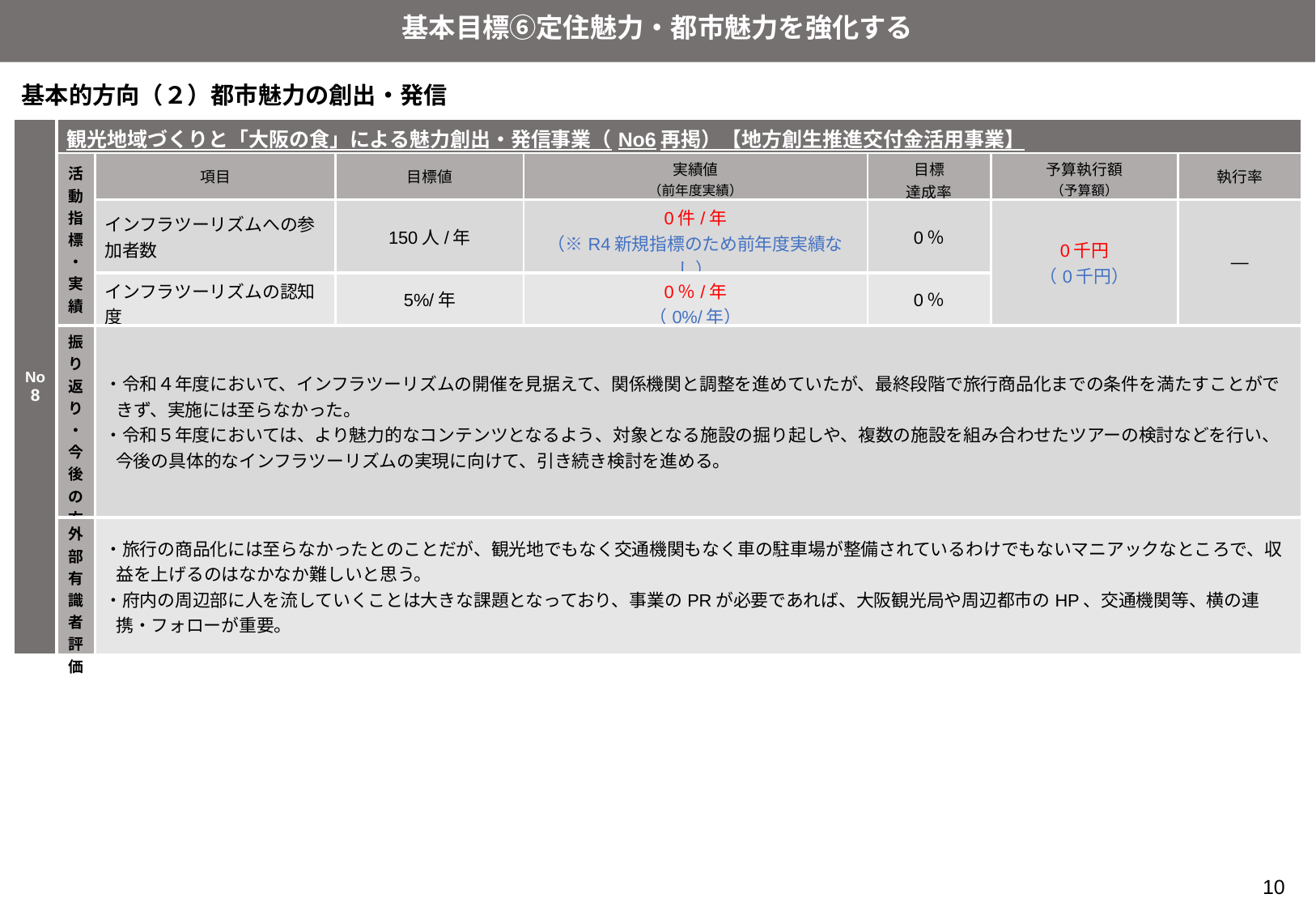

基本目標⑥定住魅力・都市魅力を強化する
基本的方向（２）都市魅力の創出・発信
| No8 | 観光地域づくりと「大阪の食」による魅力創出・発信事業（No6再掲）【地方創生推進交付金活用事業】 |  |  |  |  |  |  |
| --- | --- | --- | --- | --- | --- | --- | --- |
|  | 活動指標・実績 | 項目 | 目標値 | 実績値 （前年度実績） | 目標 達成率 | 予算執行額 （予算額） | 執行率 |
|  |  | インフラツーリズムへの参加者数 | 150人/年 | 0件/年 （※R4新規指標のため前年度実績なし） | 0％ | 0千円 （0千円） | ― |
|  |  | インフラツーリズムの認知度 | 5%/年 | 0％/年 （0%/年） | 0％ |  |  |
|  | 振り返り・今後の方針 | ・令和４年度において、インフラツーリズムの開催を見据えて、関係機関と調整を進めていたが、最終段階で旅行商品化までの条件を満たすことができず、実施には至らなかった。 ・令和５年度においては、より魅力的なコンテンツとなるよう、対象となる施設の掘り起しや、複数の施設を組み合わせたツアーの検討などを行い、今後の具体的なインフラツーリズムの実現に向けて、引き続き検討を進める。 |  |  |  |  |  |
|  | 外部有識者評価 | ・旅行の商品化には至らなかったとのことだが、観光地でもなく交通機関もなく車の駐車場が整備されているわけでもないマニアックなところで、収益を上げるのはなかなか難しいと思う。 ・府内の周辺部に人を流していくことは大きな課題となっており、事業のPRが必要であれば、大阪観光局や周辺都市のHP、交通機関等、横の連携・フォローが重要。 |  |  |  |  |  |
10